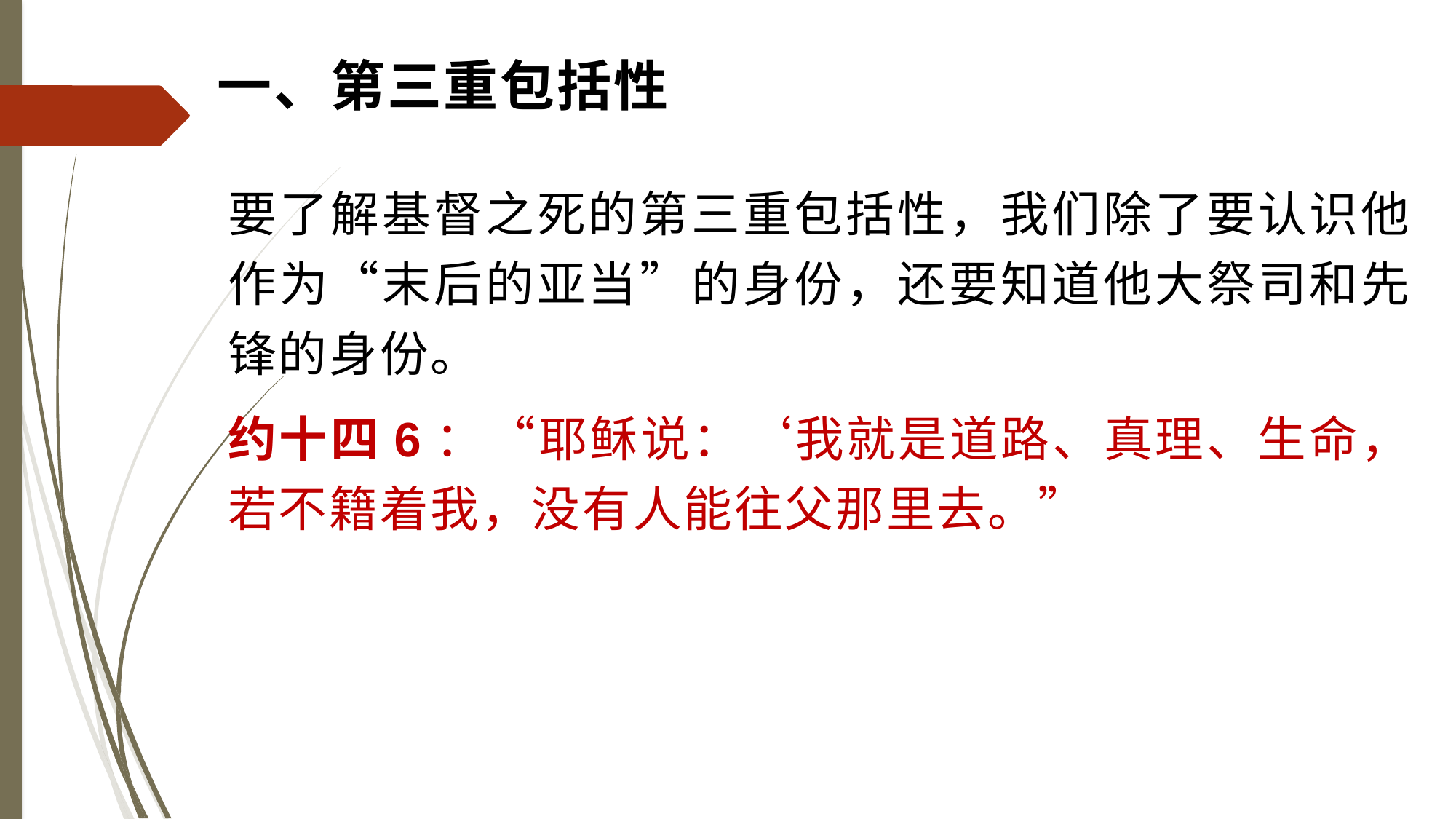

# 一、第三重包括性
要了解基督之死的第三重包括性，我们除了要认识他作为“末后的亚当”的身份，还要知道他大祭司和先锋的身份。
约十四6：“耶稣说：‘我就是道路、真理、生命，若不籍着我，没有人能往父那里去。”